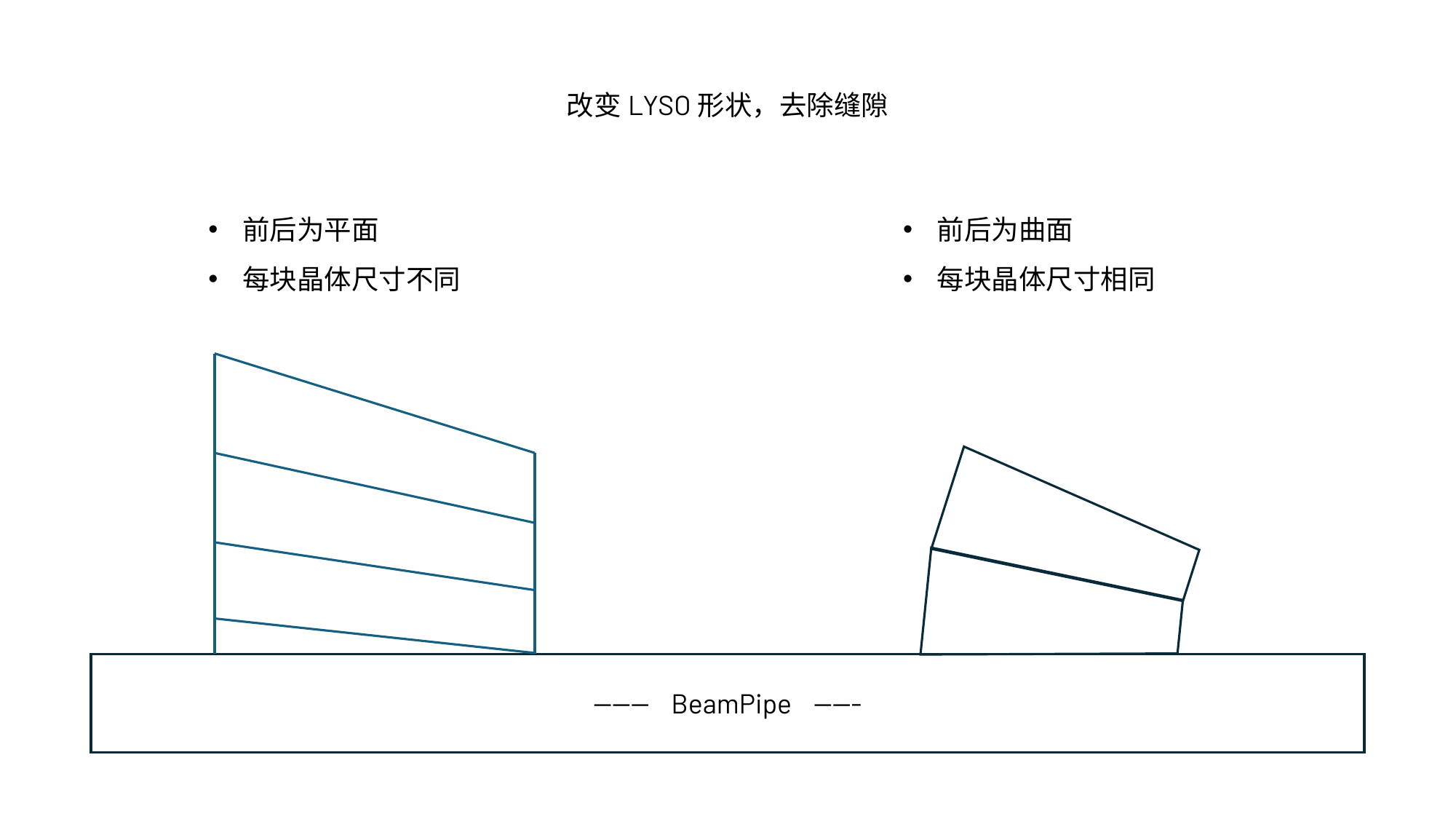

改变LYSO形状，去除缝隙
前后为曲面
每块晶体尺寸相同
前后为平面
每块晶体尺寸不同

------    BeamPipe    -----